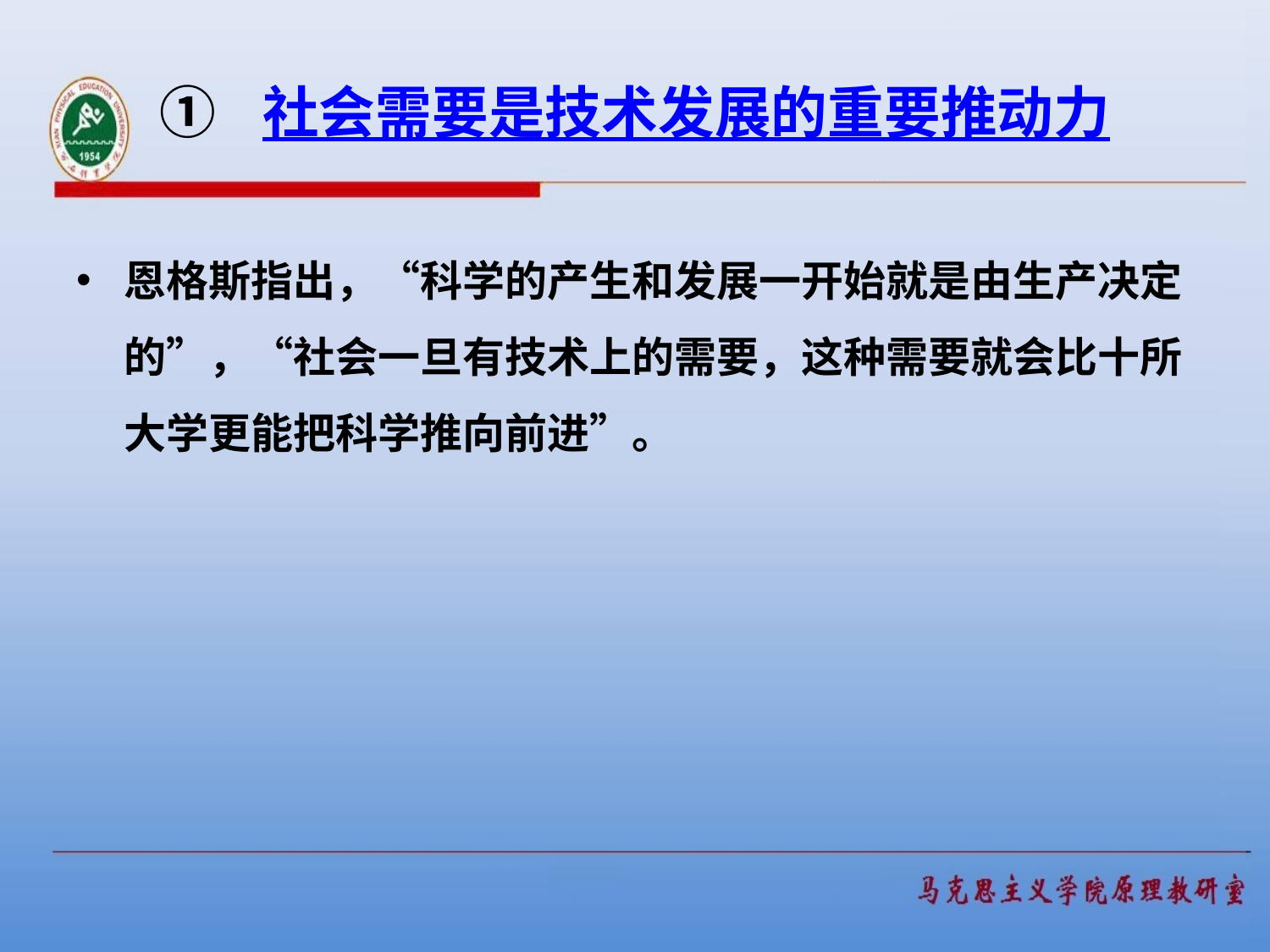

# 社会需要是技术发展的重要推动力
恩格斯指出，“科学的产生和发展一开始就是由生产决定的”，“社会一旦有技术上的需要，这种需要就会比十所大学更能把科学推向前进”。